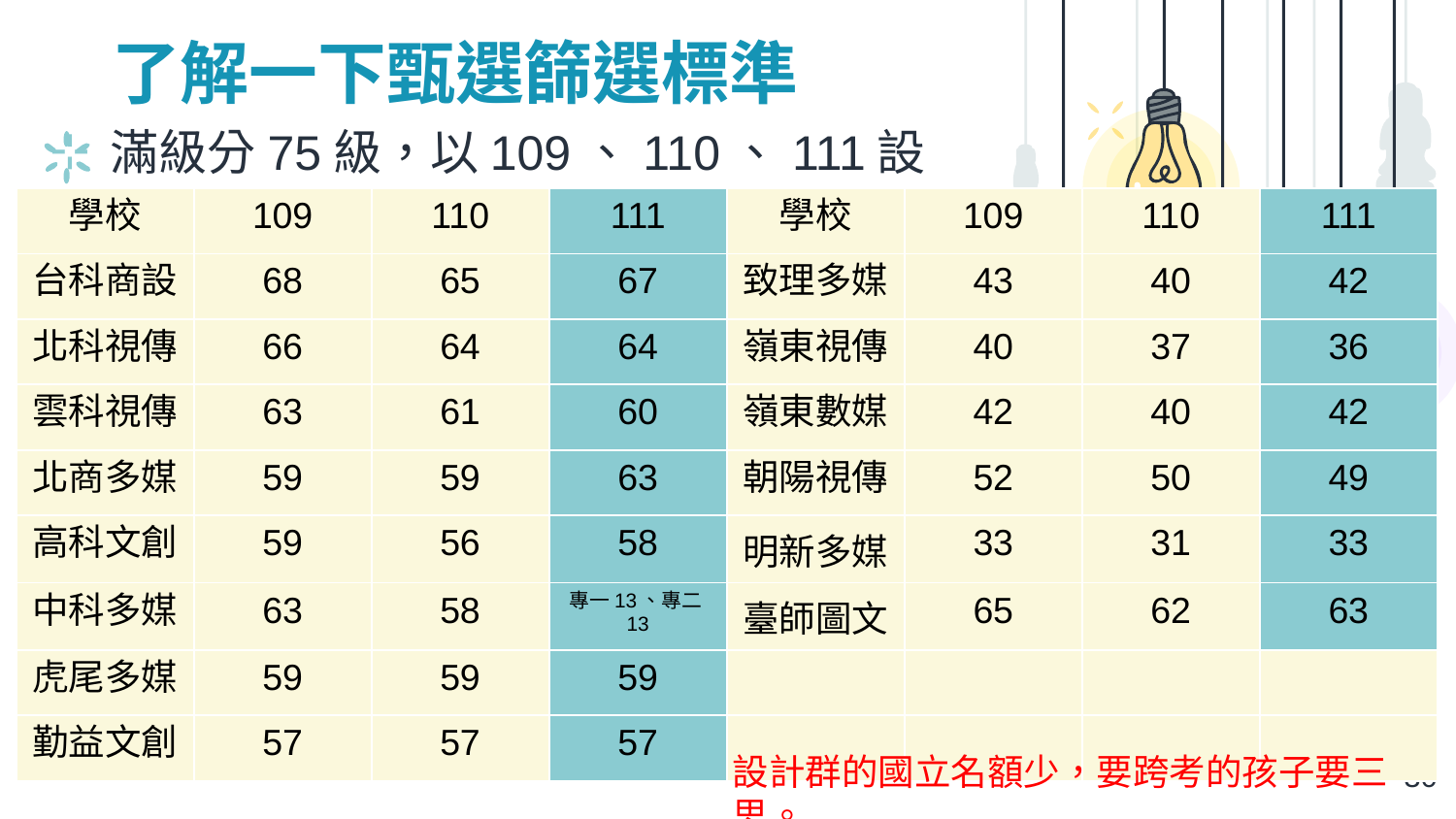

# 了解一下甄選篩選標準
滿級分75級，以109、110、111設計群為例：

| 學校 | 109 | 110 | 111 | 學校 | 109 | 110 | 111 |
| --- | --- | --- | --- | --- | --- | --- | --- |
| 台科商設 | 68 | 65 | 67 | 致理多媒 | 43 | 40 | 42 |
| 北科視傳 | 66 | 64 | 64 | 嶺東視傳 | 40 | 37 | 36 |
| 雲科視傳 | 63 | 61 | 60 | 嶺東數媒 | 42 | 40 | 42 |
| 北商多媒 | 59 | 59 | 63 | 朝陽視傳 | 52 | 50 | 49 |
| 高科文創 | 59 | 56 | 58 | 明新多媒 | 33 | 31 | 33 |
| 中科多媒 | 63 | 58 | 專一13、專二13 | 臺師圖文 | 65 | 62 | 63 |
| 虎尾多媒 | 59 | 59 | 59 |  |  |  |  |
| 勤益文創 | 57 | 57 | 57 |  |  |  |  |
設計群的國立名額少，要跨考的孩子要三思。
30